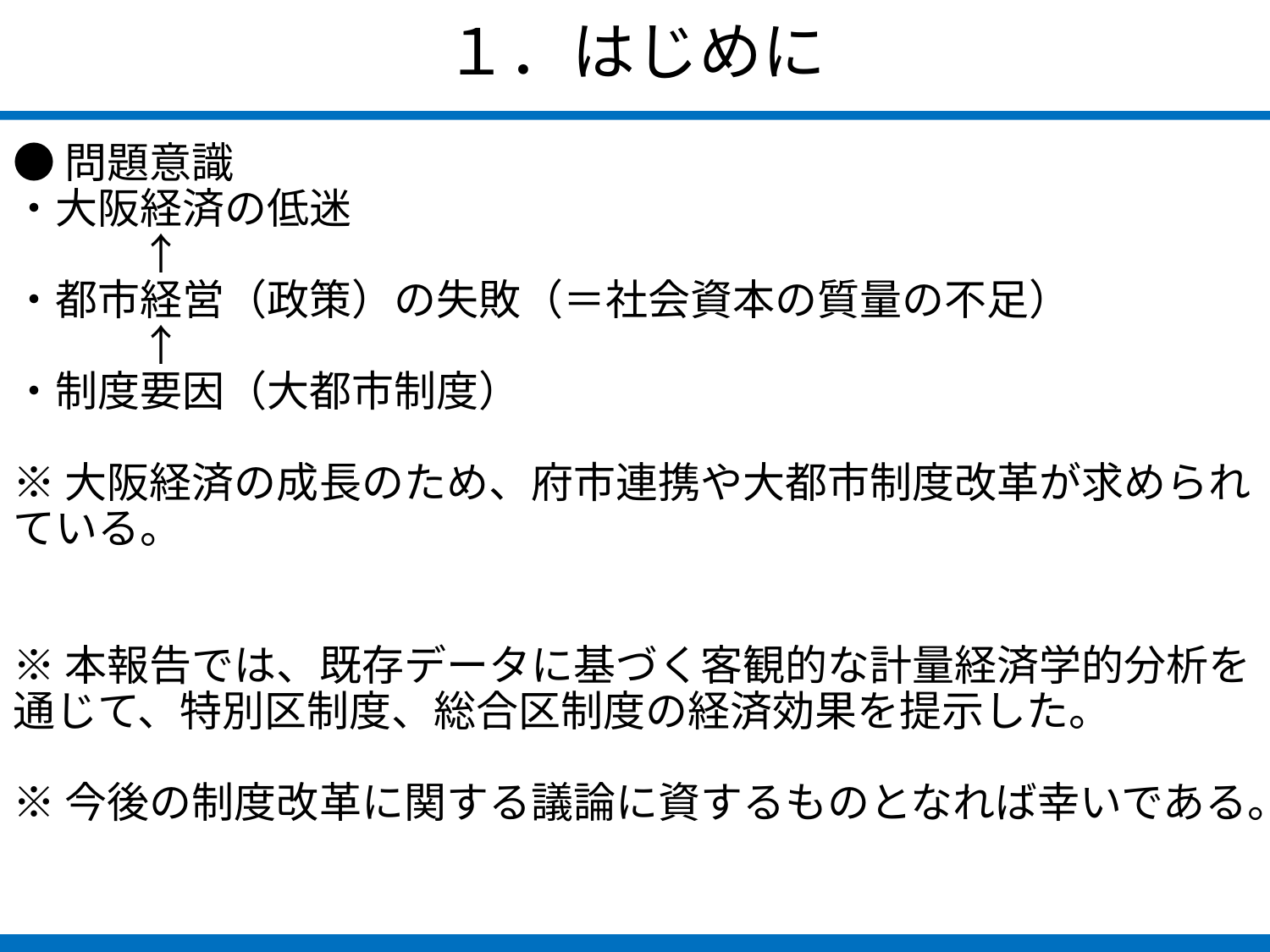

１．はじめに

●問題意識
・大阪経済の低迷
　　　↑
・都市経営（政策）の失敗（＝社会資本の質量の不足）
　　　↑
・制度要因（大都市制度）

※大阪経済の成長のため、府市連携や大都市制度改革が求められている。

※本報告では、既存データに基づく客観的な計量経済学的分析を通じて、特別区制度、総合区制度の経済効果を提示した。

※今後の制度改革に関する議論に資するものとなれば幸いである。